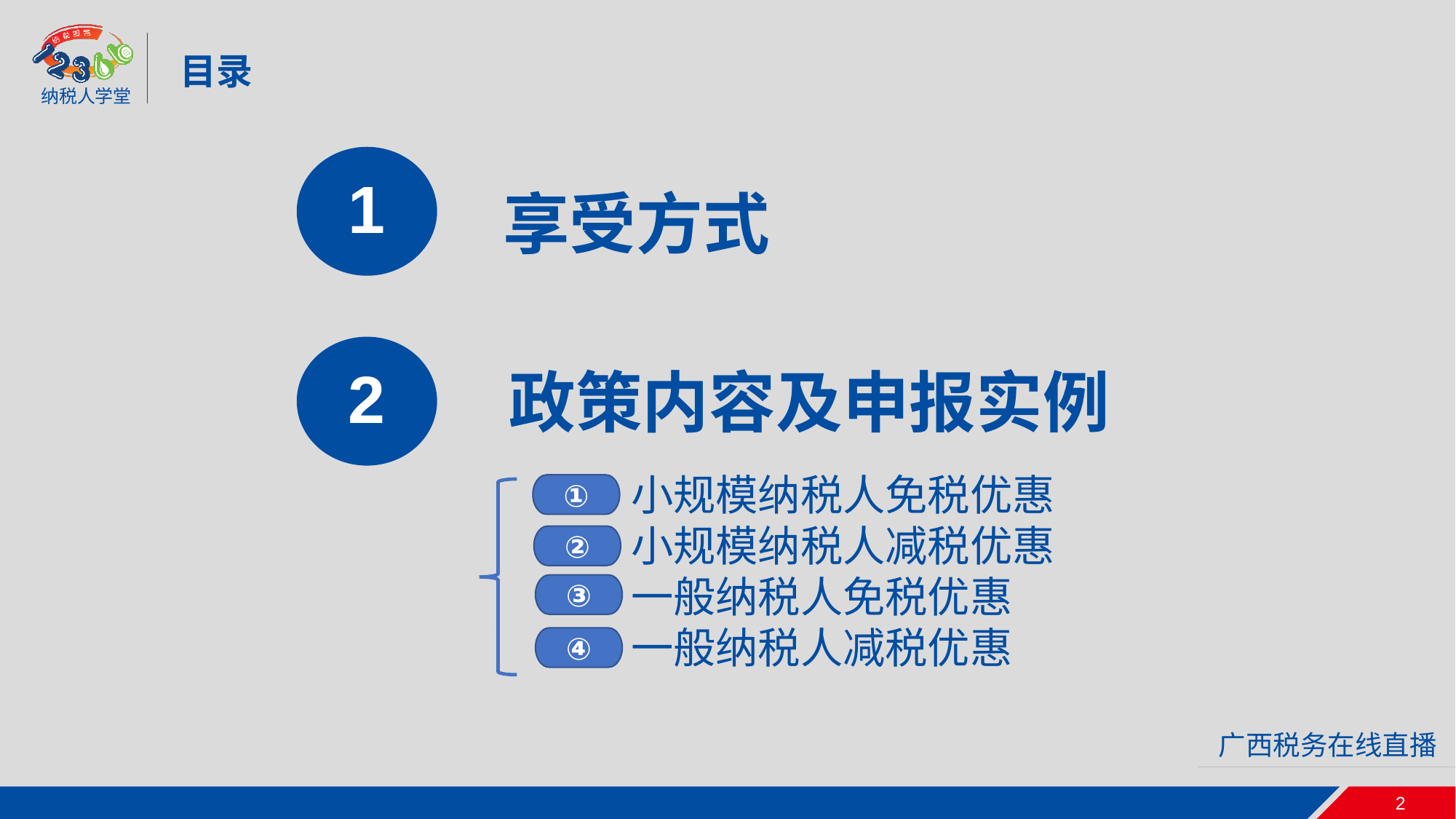

目录

1
   享受方式

2
   政策内容及申报实例
            小规模纳税人免税优惠
            小规模纳税人减税优惠
            一般纳税人免税优惠
            一般纳税人减税优惠

①
②
③
④